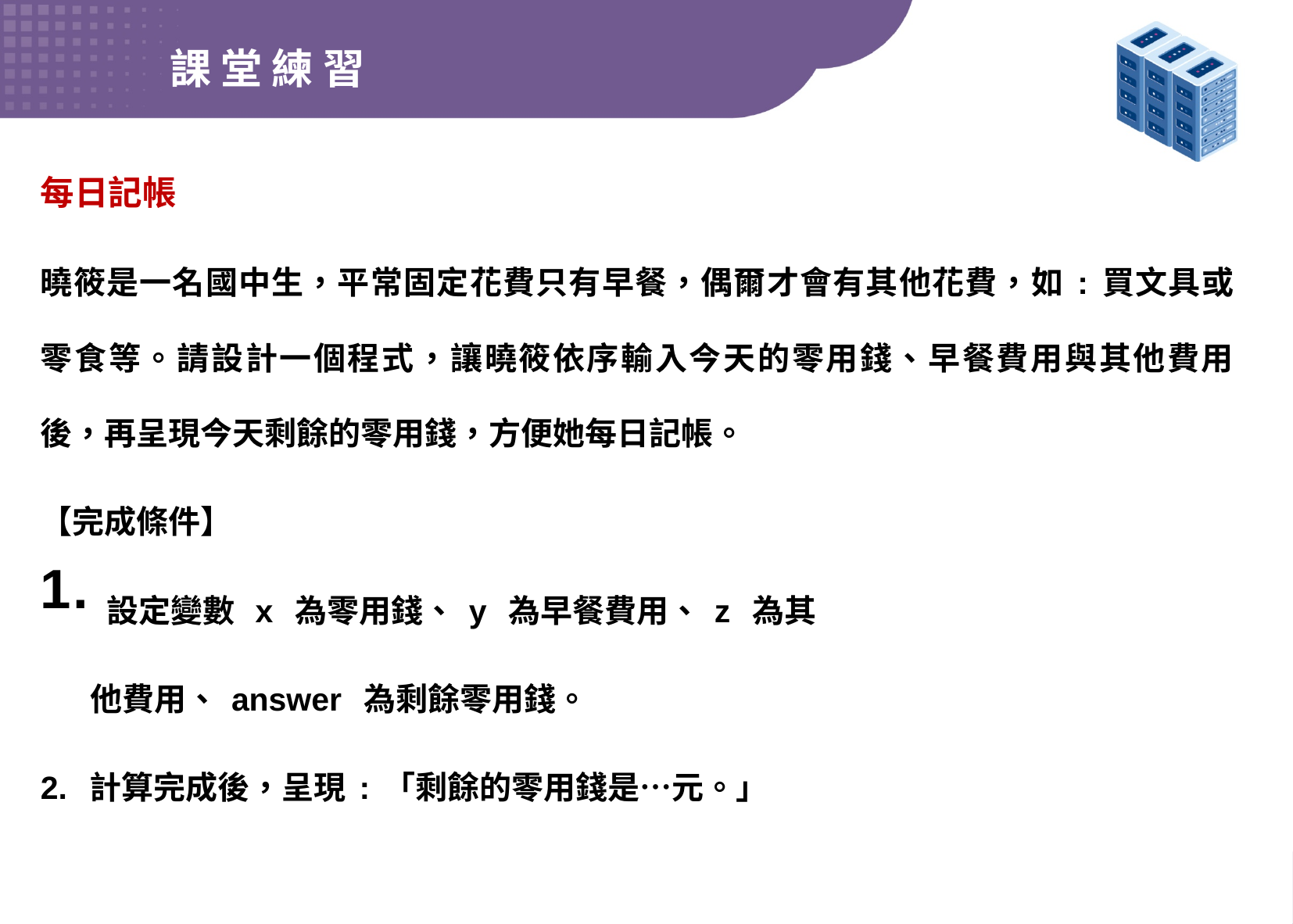

課 堂 練 習
每日記帳
曉筱是一名國中生，平常固定花費只有早餐，偶爾才會有其他花費，如:買文具或 零食等。請設計一個程式，讓曉筱依序輸入今天的零用錢、早餐費用與其他費用 後，再呈現今天剩餘的零用錢，方便她每日記帳。
【完成條件】
設定變數 x 為零用錢、y 為早餐費用、z 為其
     他費用、answer 為剩餘零用錢。
2. 計算完成後，呈現:「剩餘的零用錢是⋯元。」